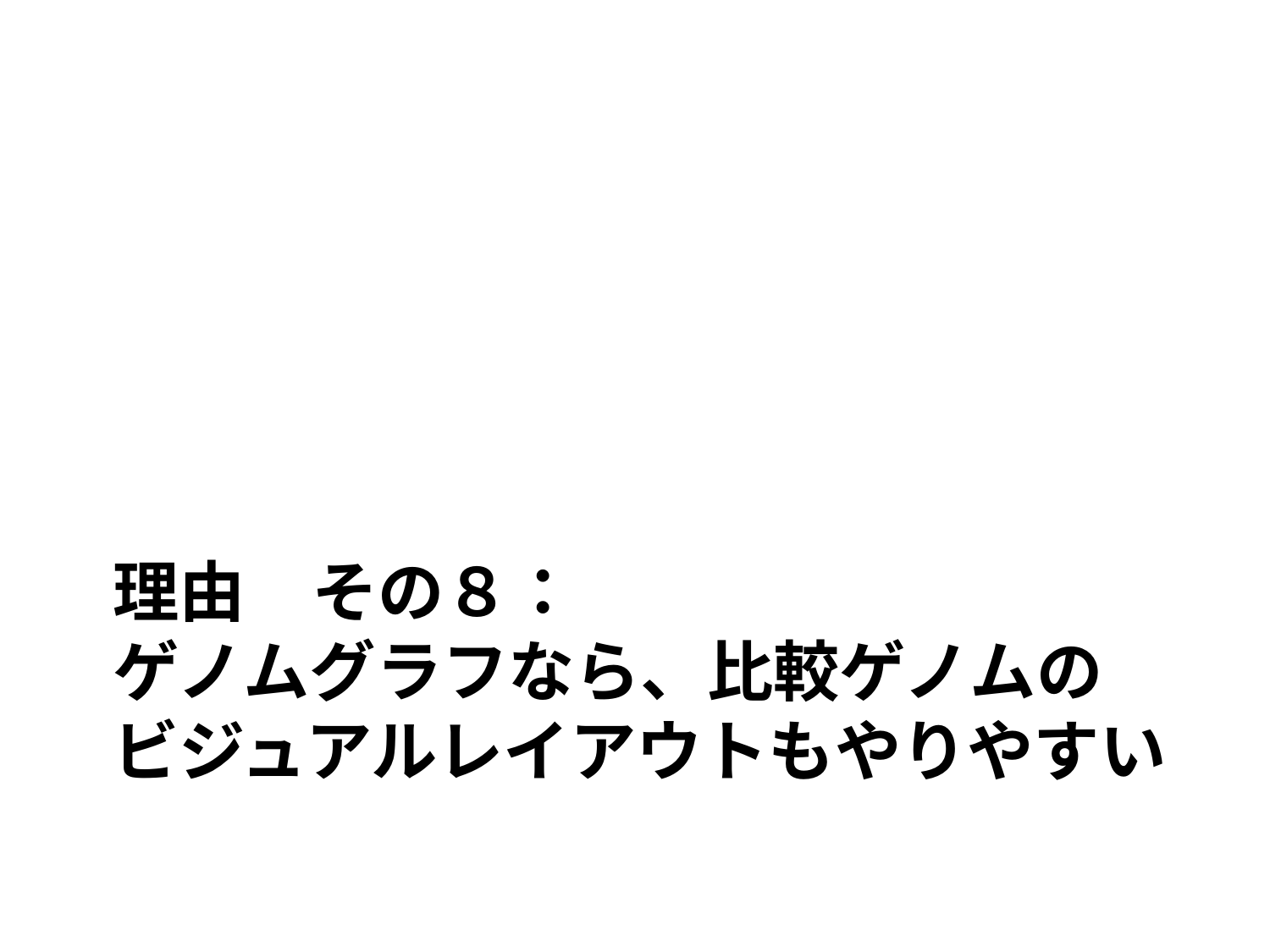

# 理由　その８： ゲノムグラフなら、比較ゲノムの ビジュアルレイアウトもやりやすい